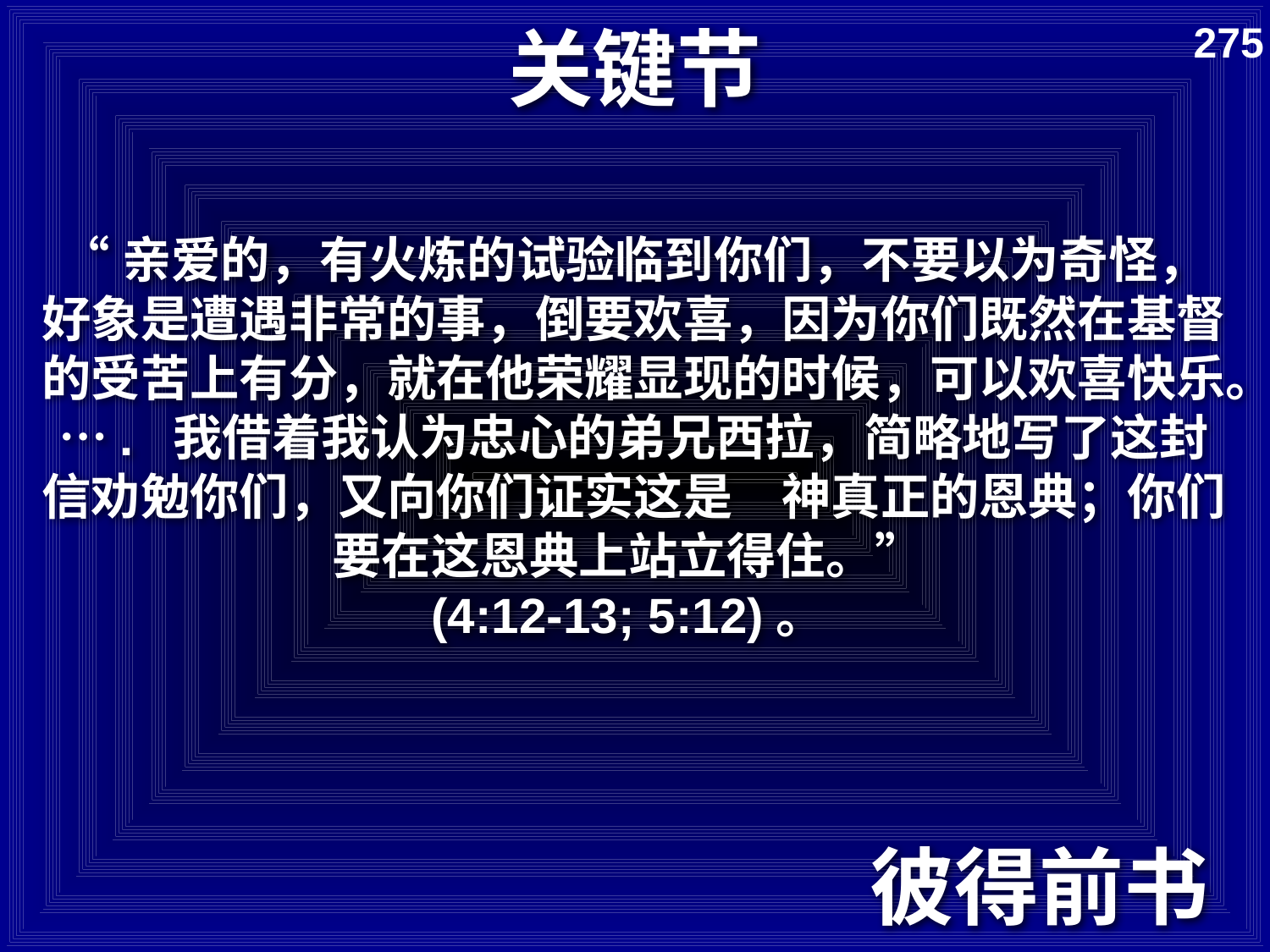

# 关键节
275

“亲爱的，有火炼的试验临到你们，不要以为奇怪，好象是遭遇非常的事，倒要欢喜，因为你们既然在基督的受苦上有分，就在他荣耀显现的时候，可以欢喜快乐。….  我借着我认为忠心的弟兄西拉，简略地写了这封信劝勉你们，又向你们证实这是　神真正的恩典；你们要在这恩典上站立得住。”
(4:12-13; 5:12)。
彼得前书